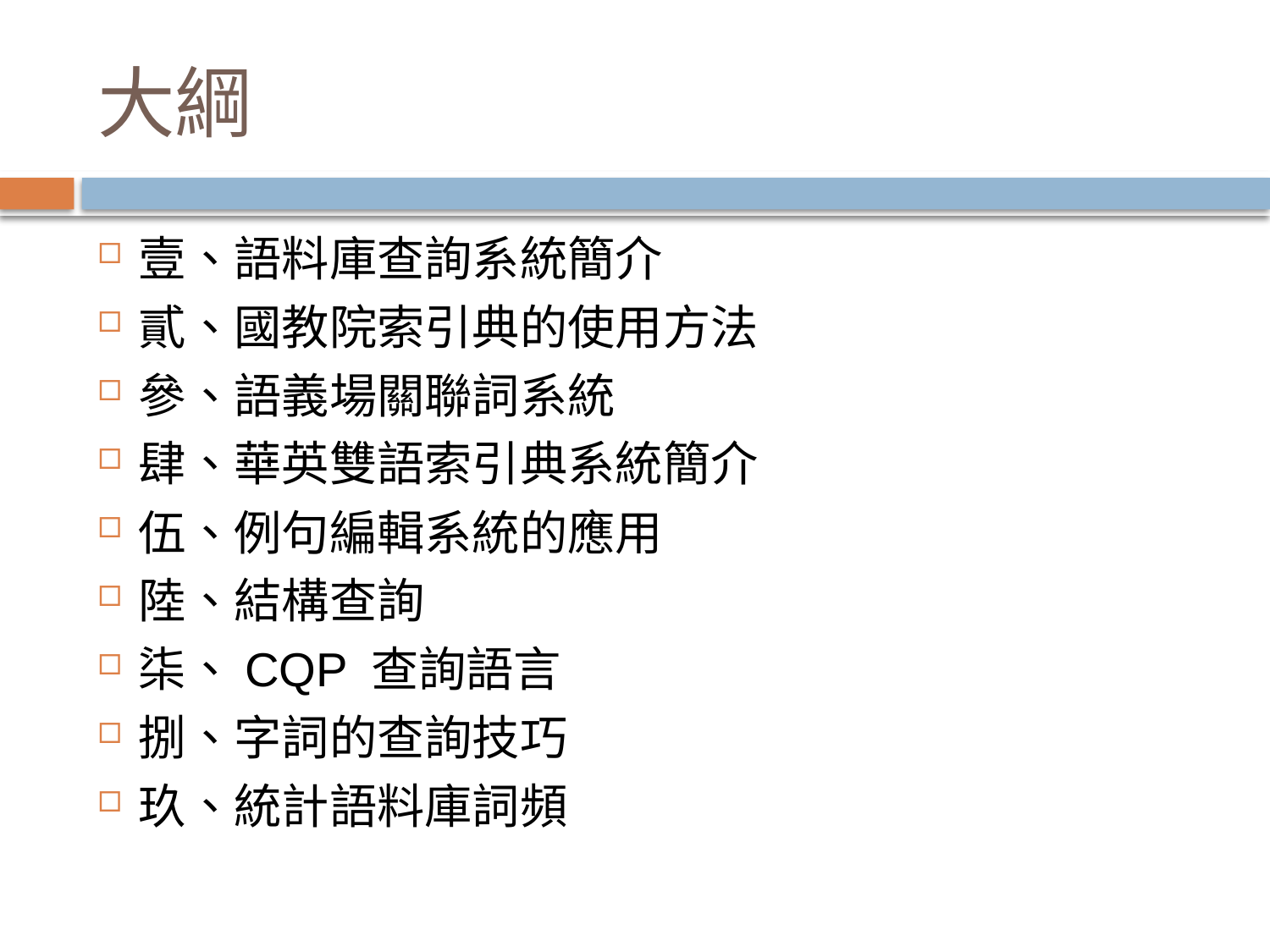

# 大綱
壹、語料庫查詢系統簡介
貳、國教院索引典的使用方法
參、語義場關聯詞系統
肆、華英雙語索引典系統簡介
伍、例句編輯系統的應用
陸、結構查詢
柒、CQP 查詢語言
捌、字詞的查詢技巧
玖、統計語料庫詞頻